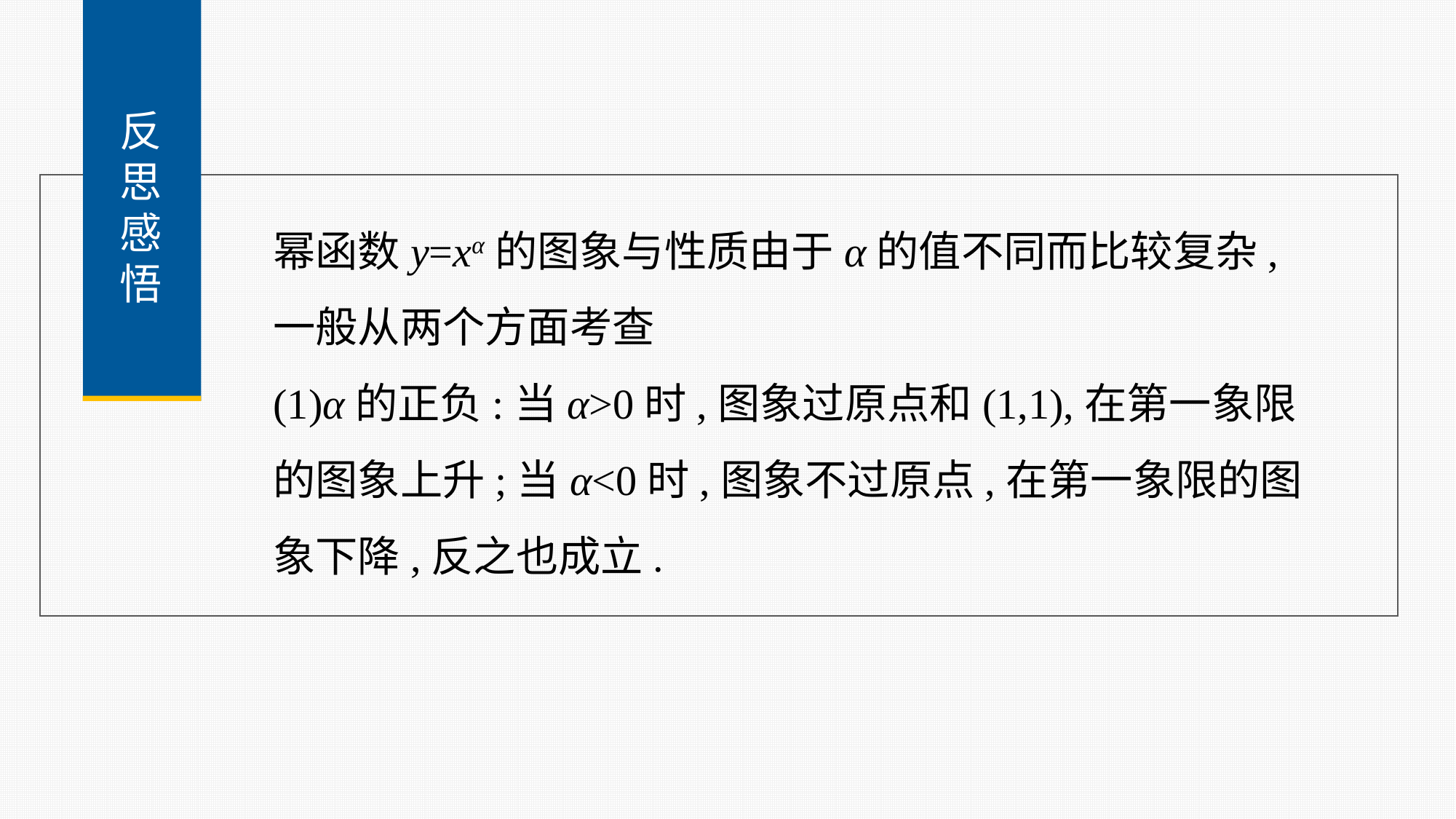

反
思
感
悟

幂函数y=xα的图象与性质由于α的值不同而比较复杂,一般从两个方面考查
(1)α的正负:当α>0时,图象过原点和(1,1),在第一象限的图象上升;当α<0时,图象不过原点,在第一象限的图象下降,反之也成立.